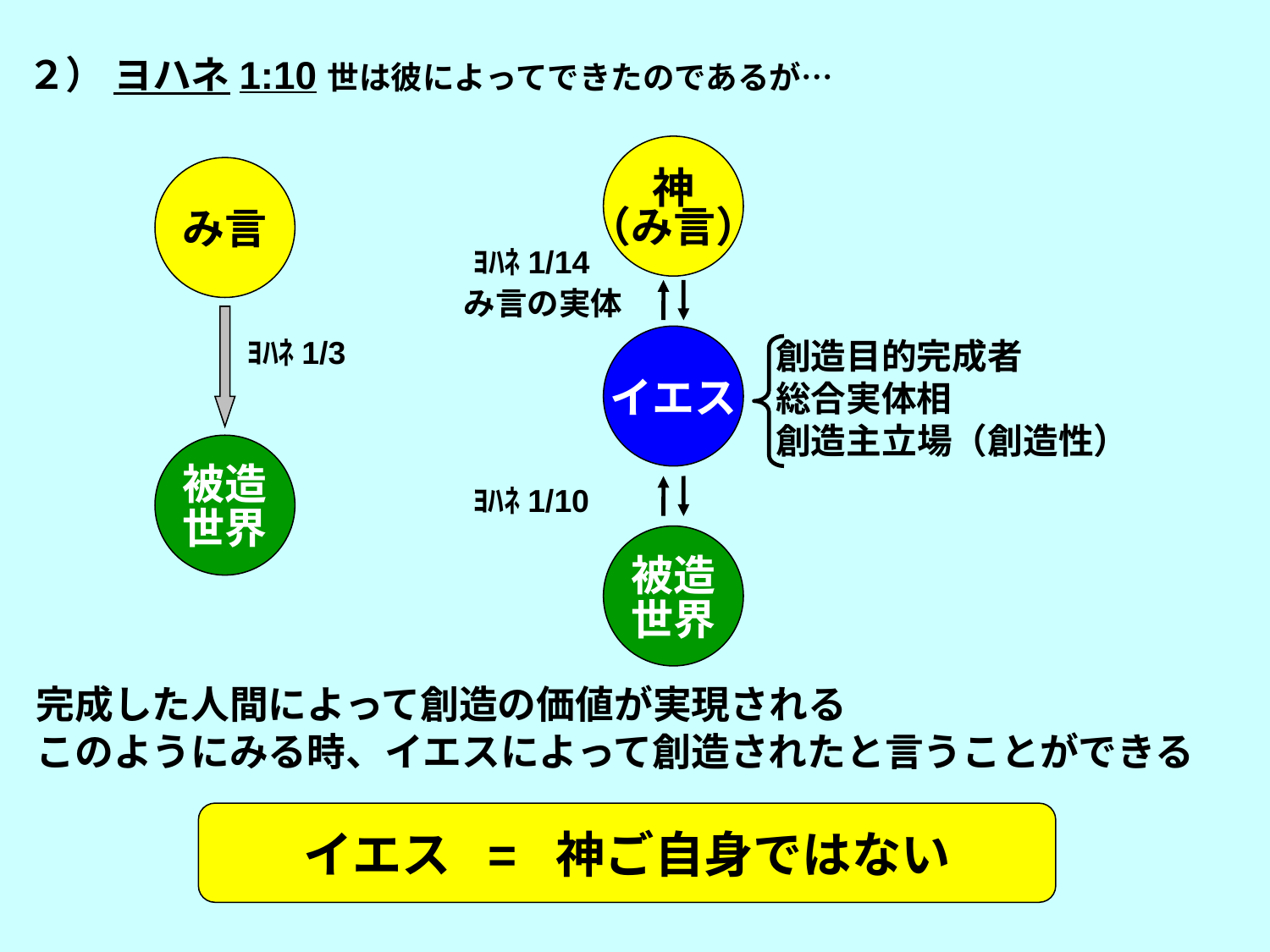

２） ヨハネ1:10
世は彼によってできたのであるが…
神
（み言）
み言
ﾖﾊﾈ1/14
み言の実体

ﾖﾊﾈ1/3
イエス
創造目的完成者
総合実体相
創造主立場（創造性）

被造
世界
ﾖﾊﾈ1/10

被造
世界
完成した人間によって創造の価値が実現される
このようにみる時、イエスによって創造されたと言うことができる
イエス  =  神ご自身ではない